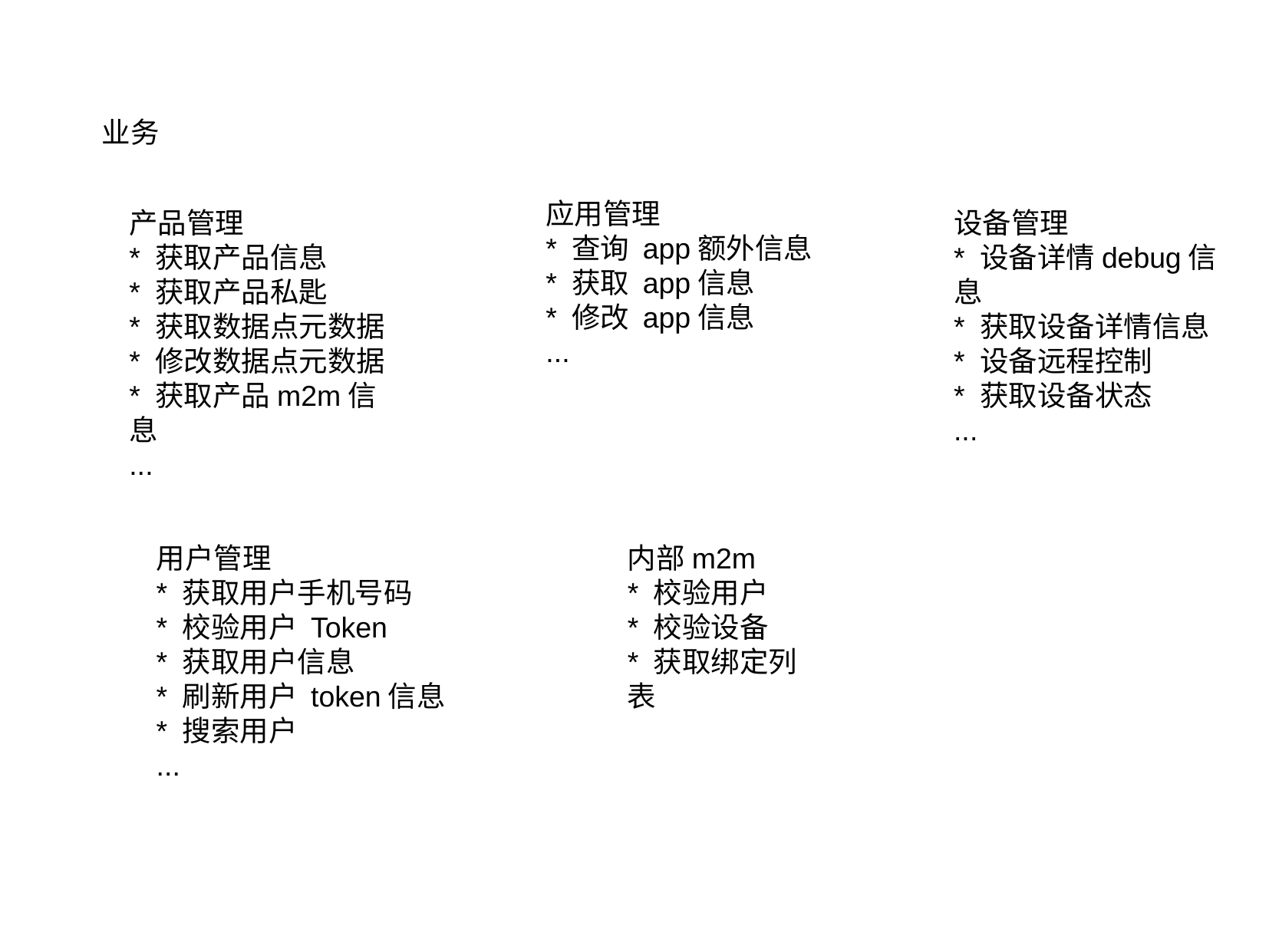

业务
应用管理
* 查询 app额外信息
* 获取 app信息
* 修改 app信息
...
产品管理
* 获取产品信息
* 获取产品私匙
* 获取数据点元数据
* 修改数据点元数据
* 获取产品m2m信息
...
设备管理
* 设备详情debug信息
* 获取设备详情信息
* 设备远程控制
* 获取设备状态
...
用户管理
* 获取用户手机号码
* 校验用户 Token
* 获取用户信息
* 刷新用户 token信息
* 搜索用户
...
内部m2m
* 校验用户
* 校验设备
* 获取绑定列表